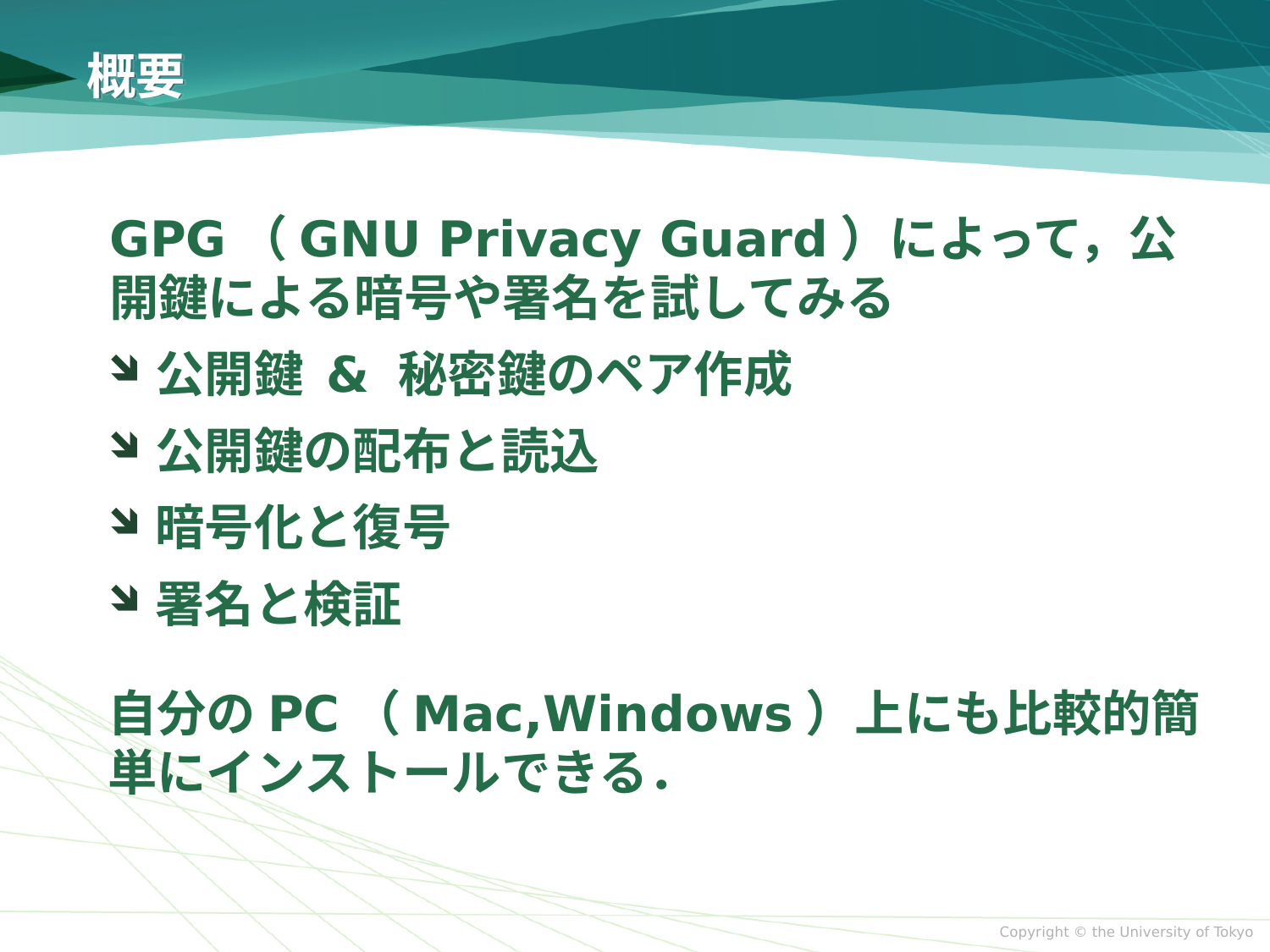

# 概要
GPG（GNU Privacy Guard）によって，公開鍵による暗号や署名を試してみる
公開鍵 & 秘密鍵のペア作成
公開鍵の配布と読込
暗号化と復号
署名と検証
自分のPC（Mac,Windows）上にも比較的簡単にインストールできる．